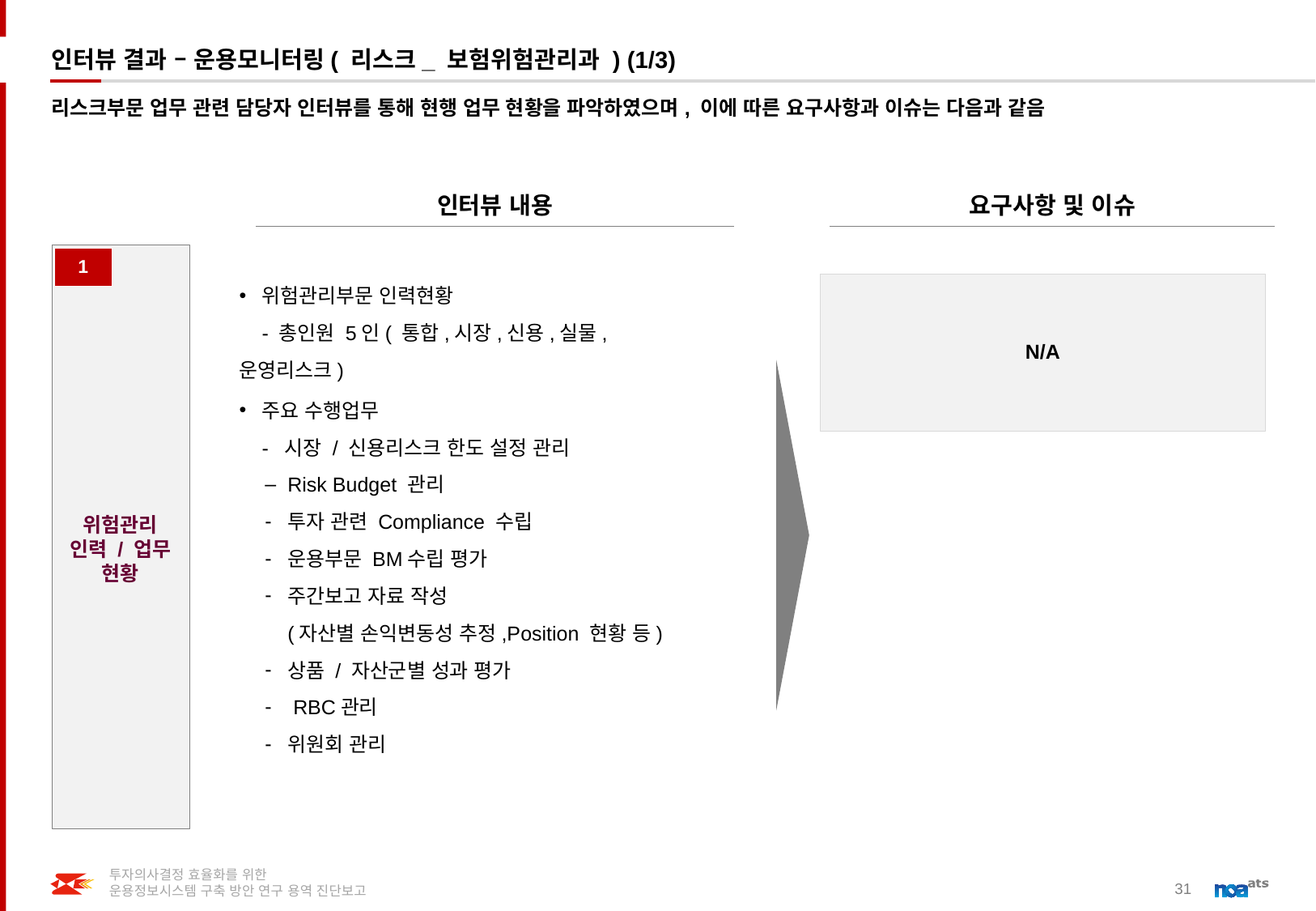

# 인터뷰 결과 – 운용모니터링( 리스크_ 보험위험관리과 ) (1/3)
리스크부문 업무 관련 담당자 인터뷰를 통해 현행 업무 현황을 파악하였으며, 이에 따른 요구사항과 이슈는 다음과 같음
인터뷰 내용
요구사항 및 이슈

위험관리 인력 / 업무
현황
1
위험관리부문 인력현황
    - 총인원 5인( 통합,시장,신용,실물,운영리스크)
N/A
주요 수행업무
    -  시장 / 신용리스크 한도 설정 관리
Risk Budget 관리
투자 관련 Compliance 수립
운용부문 BM수립 평가
주간보고 자료 작성                                          (자산별 손익변동성 추정,Position 현황 등)
상품 / 자산군별 성과 평가
 RBC관리
위원회 관리